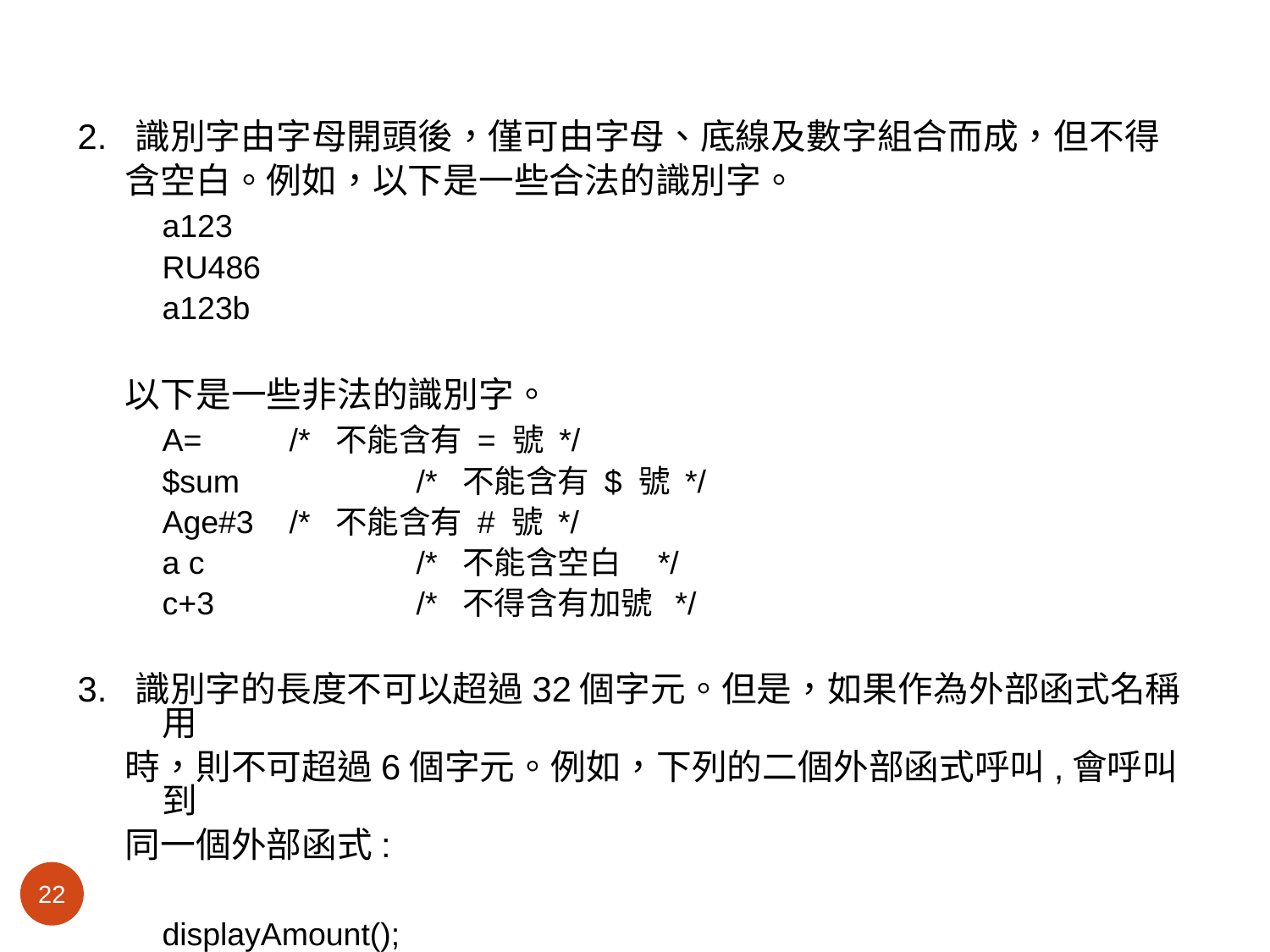

2.  識別字由字母開頭後，僅可由字母、底線及數字組合而成，但不得
     含空白。例如，以下是一些合法的識別字。
 	a123
 	RU486
 	a123b

     以下是一些非法的識別字。
 	A=       	/*  不能含有 = 號 */
 	$sum       	/*  不能含有 $ 號 */
 	Age#3	/*  不能含有 # 號 */
	a c             	/*  不能含空白    */
 	c+3            	/*  不得含有加號  */

3.  識別字的長度不可以超過32個字元。但是，如果作為外部函式名稱用
     時，則不可超過6個字元。例如，下列的二個外部函式呼叫,會呼叫到
     同一個外部函式:

	displayAmount();
	displayBalance();
22